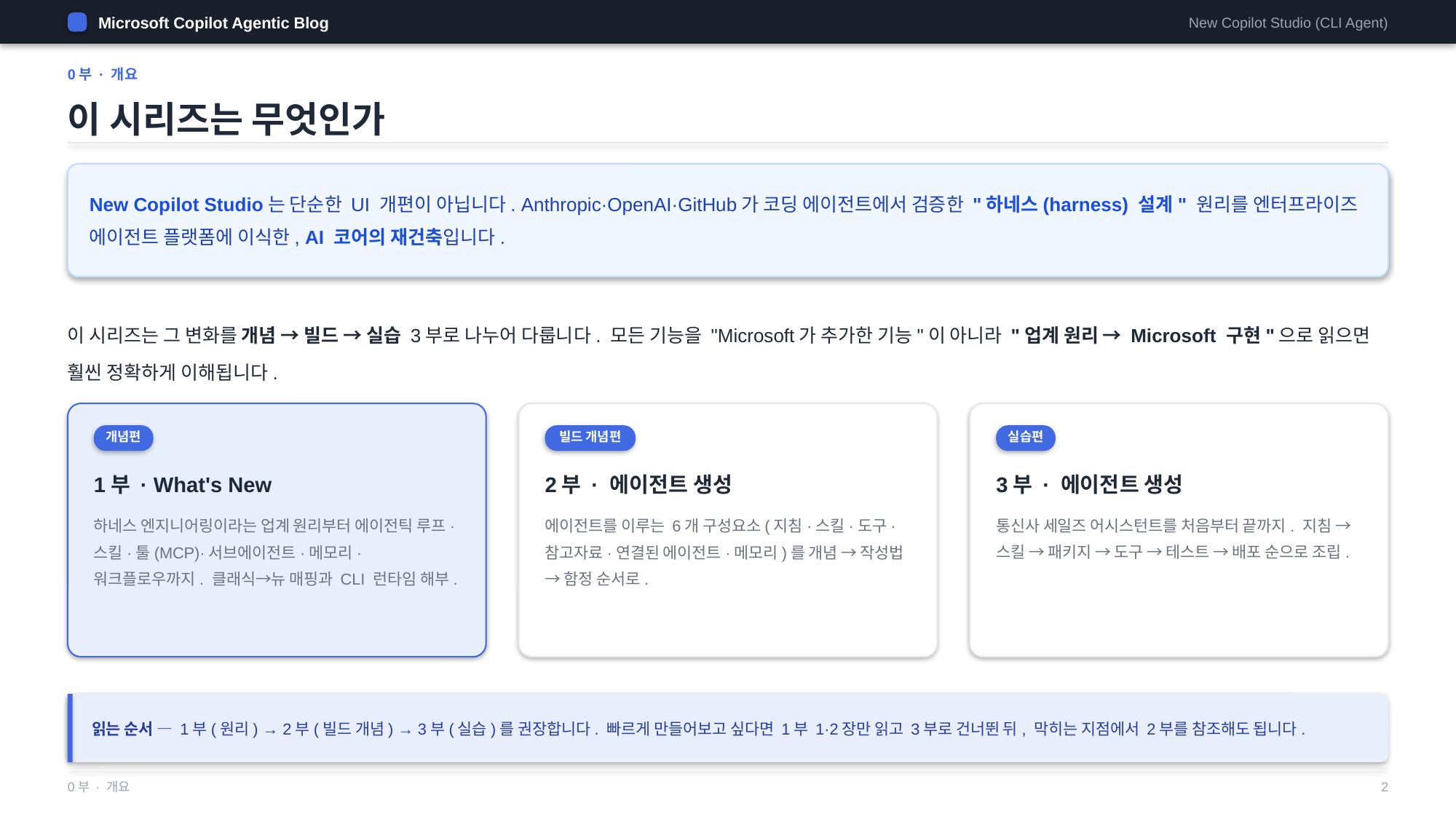

Microsoft Copilot Agentic Blog
New Copilot Studio (CLI Agent)

0부 · 개요
이 시리즈는 무엇인가

New Copilot Studio는 단순한 UI 개편이 아닙니다. Anthropic·OpenAI·GitHub가 코딩 에이전트에서 검증한 "하네스(harness) 설계" 원리를 엔터프라이즈 에이전트 플랫폼에 이식한, AI 코어의 재건축입니다.
이 시리즈는 그 변화를 개념 → 빌드 → 실습 3부로 나누어 다룹니다. 모든 기능을 "Microsoft가 추가한 기능"이 아니라 "업계 원리 → Microsoft 구현"으로 읽으면 훨씬 정확하게 이해됩니다.

개념편
빌드 개념편
실습편
1부 · What's New
2부 · 에이전트 생성
3부 · 에이전트 생성
하네스 엔지니어링이라는 업계 원리부터 에이전틱 루프·스킬·툴(MCP)·서브에이전트·메모리·워크플로우까지. 클래식→뉴 매핑과 CLI 런타임 해부.
에이전트를 이루는 6개 구성요소(지침·스킬·도구·참고자료·연결된 에이전트·메모리)를 개념 → 작성법 → 함정 순서로.
통신사 세일즈 어시스턴트를 처음부터 끝까지. 지침 → 스킬 → 패키지 → 도구 → 테스트 → 배포 순으로 조립.

읽는 순서 — 1부(원리) → 2부(빌드 개념) → 3부(실습)를 권장합니다. 빠르게 만들어보고 싶다면 1부 1·2장만 읽고 3부로 건너뛴 뒤, 막히는 지점에서 2부를 참조해도 됩니다.

0부 · 개요
2